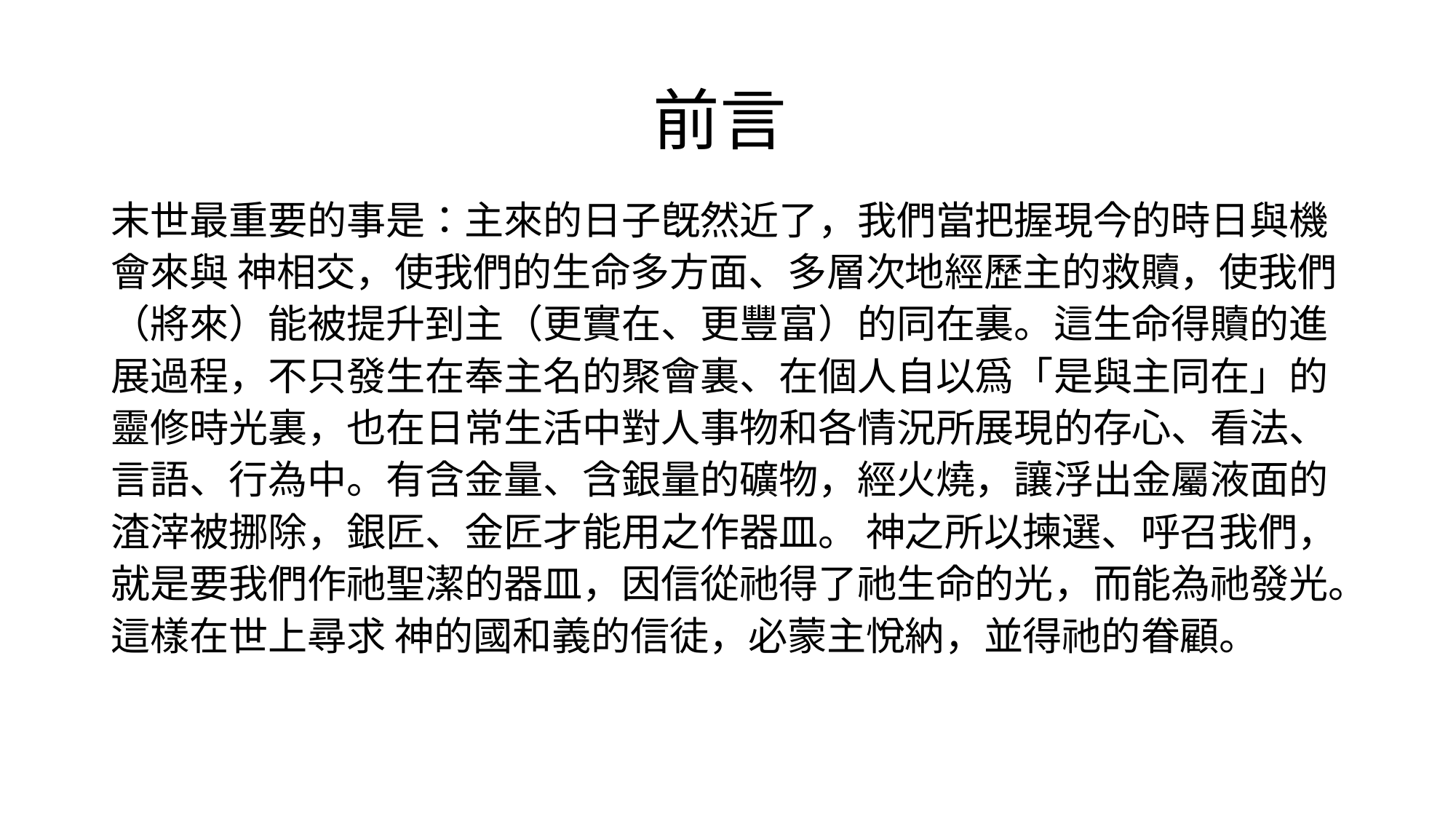

# 前言
末世最重要的事是：主來的日子旣然近了，我們當把握現今的時日與機會來與 神相交，使我們的生命多方面、多層次地經歷主的救贖，使我們（將來）能被提升到主（更實在、更豐富）的同在裏。這生命得贖的進展過程，不只發生在奉主名的聚會裏、在個人自以爲「是與主同在」的靈修時光裏，也在日常生活中對人事物和各情況所展現的存心、看法、言語、行為中。有含金量、含銀量的礦物，經火燒，讓浮出金屬液面的渣滓被挪除，銀匠、金匠才能用之作器皿。 神之所以揀選、呼召我們，就是要我們作祂聖潔的器皿，因信從祂得了祂生命的光，而能為祂發光。這樣在世上尋求 神的國和義的信徒，必蒙主悅納，並得祂的眷顧。